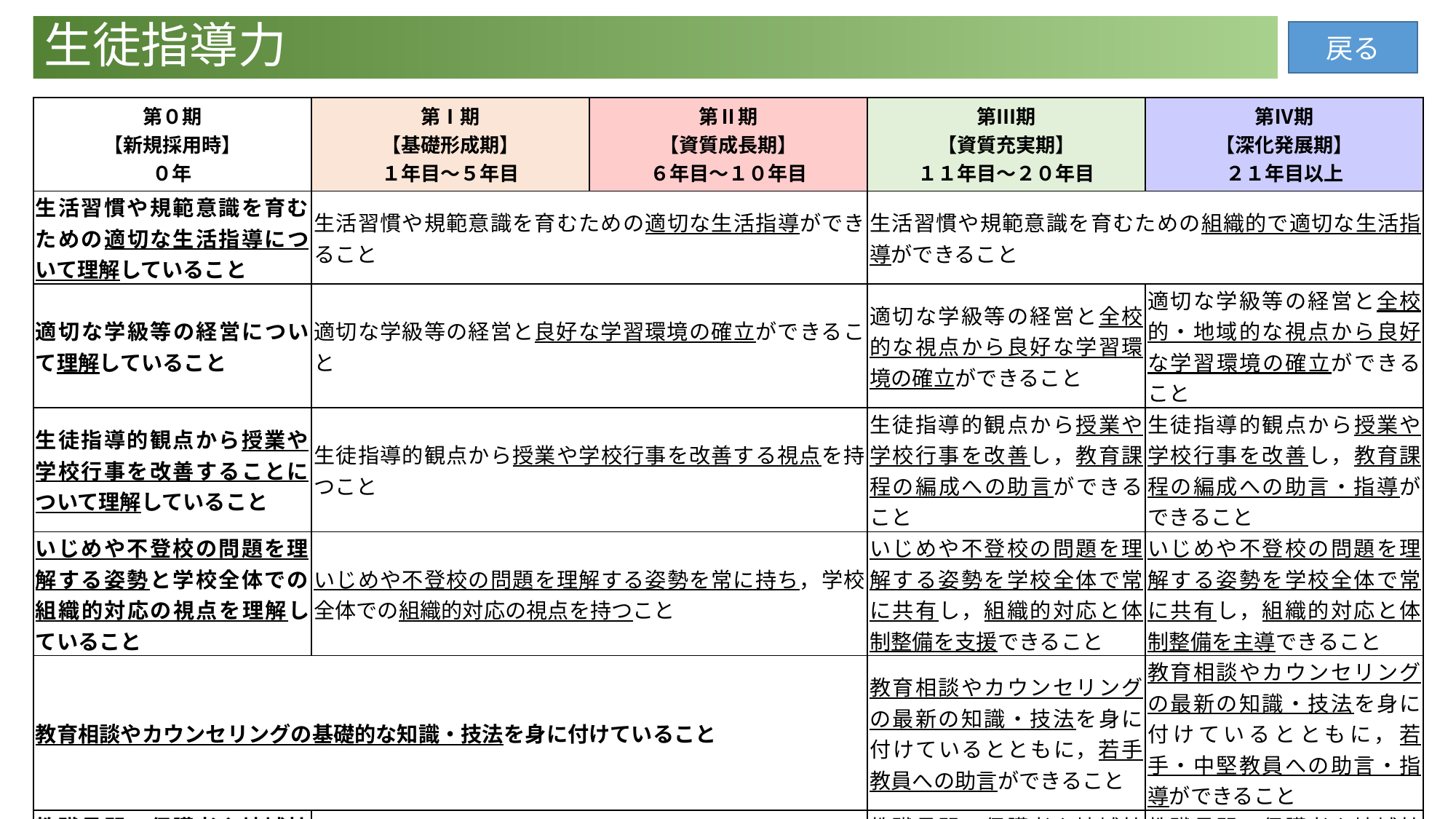

生徒指導力
戻る
| 第０期 【新規採用時】 ０年 | 第Ⅰ期 【基礎形成期】 １年目～５年目 | 第Ⅱ期 【資質成長期】 ６年目～１０年目 | 第Ⅲ期 【資質充実期】 １１年目～２０年目 | 第Ⅳ期 【深化発展期】 ２１年目以上 |
| --- | --- | --- | --- | --- |
| 生活習慣や規範意識を育むための適切な生活指導について理解していること | 生活習慣や規範意識を育むための適切な生活指導ができること |  | 生活習慣や規範意識を育むための組織的で適切な生活指導ができること |  |
| 適切な学級等の経営について理解していること | 適切な学級等の経営と良好な学習環境の確立ができること |  | 適切な学級等の経営と全校的な視点から良好な学習環境の確立ができること | 適切な学級等の経営と全校的・地域的な視点から良好な学習環境の確立ができること |
| 生徒指導的観点から授業や学校行事を改善することについて理解していること | 生徒指導的観点から授業や学校行事を改善する視点を持つこと |  | 生徒指導的観点から授業や学校行事を改善し，教育課程の編成への助言ができること | 生徒指導的観点から授業や学校行事を改善し，教育課程の編成への助言・指導ができること |
| いじめや不登校の問題を理解する姿勢と学校全体での組織的対応の視点を理解していること | いじめや不登校の問題を理解する姿勢を常に持ち，学校全体での組織的対応の視点を持つこと |  | いじめや不登校の問題を理解する姿勢を学校全体で常に共有し，組織的対応と体制整備を支援できること | いじめや不登校の問題を理解する姿勢を学校全体で常に共有し，組織的対応と体制整備を主導できること |
| 教育相談やカウンセリングの基礎的な知識・技法を身に付けていること |  |  | 教育相談やカウンセリングの最新の知識・技法を身に付けているとともに，若手教員への助言ができること | 教育相談やカウンセリングの最新の知識・技法を身に付けているとともに，若手・中堅教員への助言・指導ができること |
| 教職員間・保護者や地域社会・関係機関との信頼関係の下で行動連携することの重要性を理解していること | 教職員間・保護者や地域社会・関係機関との信頼関係の下で行動連携する視点を持つこと |  | 教職員間・保護者や地域社会・関係機関との信頼関係の下で行動連携を支援することができること | 教職員間・保護者や地域社会・関係機関との信頼関係の下で行動連携を主導することができること |